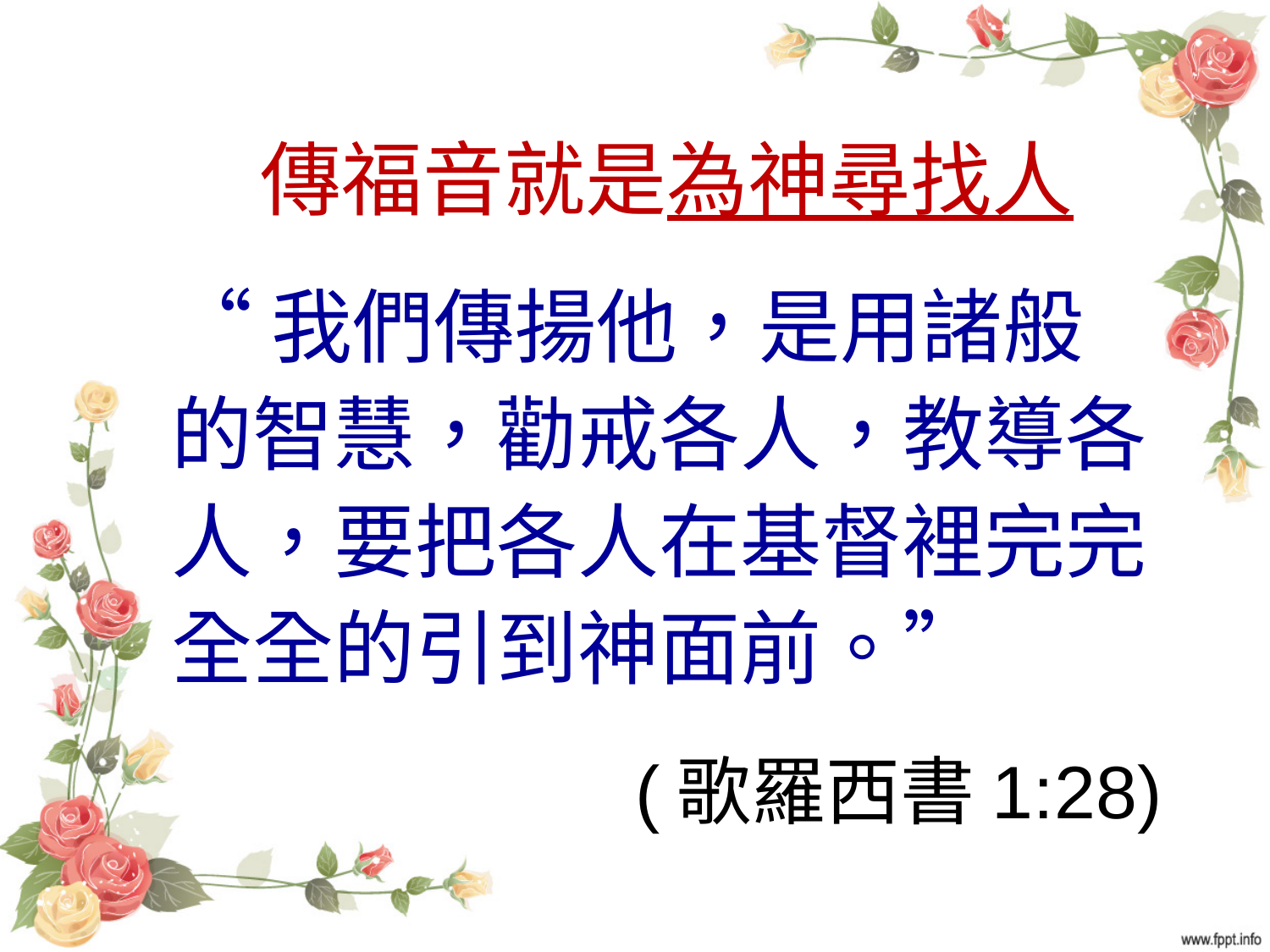

傳福音就是為神尋找人
“我們傳揚他，是用諸般的智慧，勸戒各人，教導各人，要把各人在基督裡完完全全的引到神面前。”
(歌羅西書1:28)